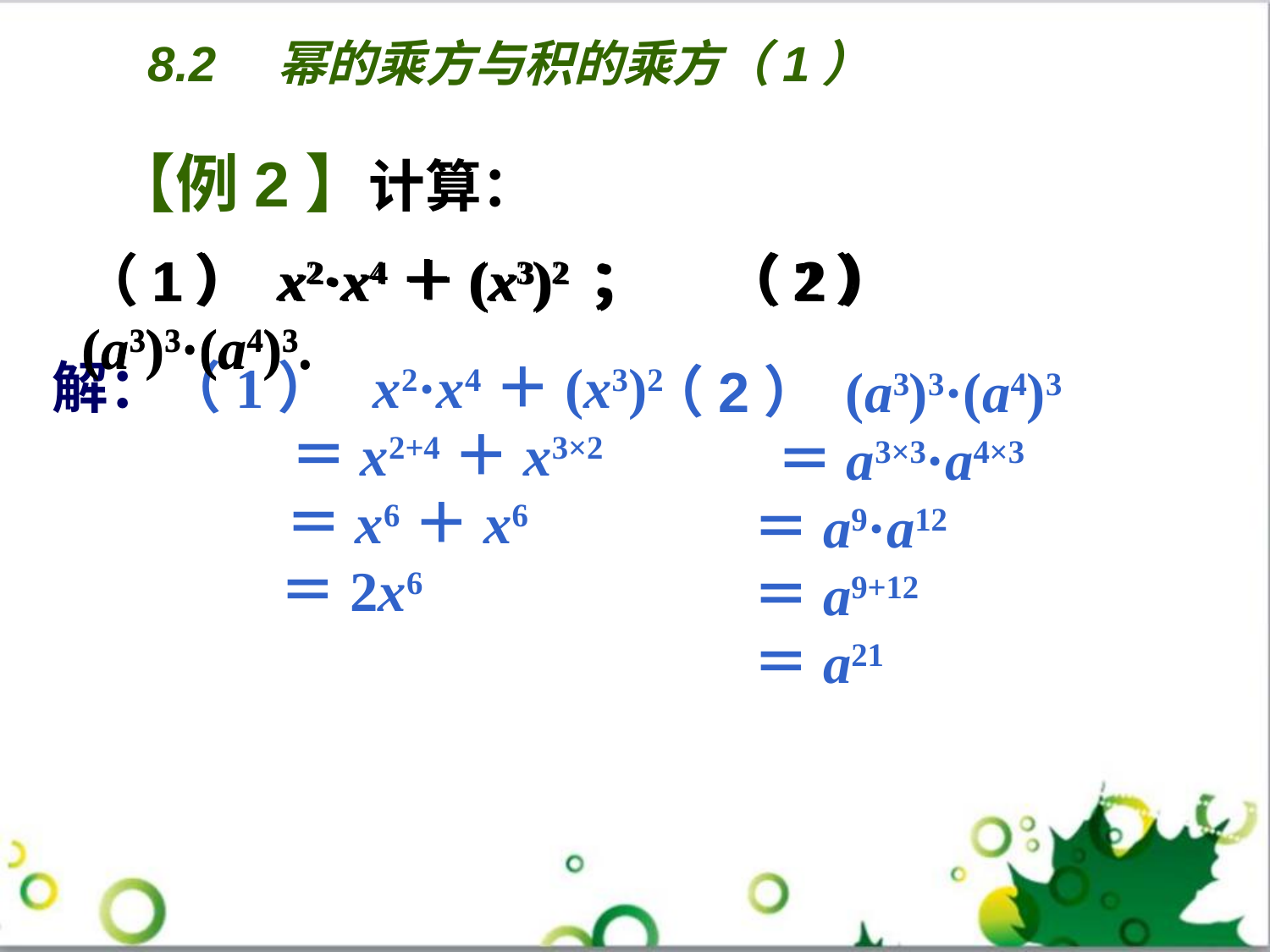

8.2　幂的乘方与积的乘方（1）
【例2】计算：
（1） x2·x4＋(x3)2 ；      （2） (a3)3·(a4)3.
（1） x2·x4＋(x3)2 ；      （2） (a3)3·(a4)3.
解：（1）  x2·x4＋(x3)2
 　  ＝x2+4＋x3×2
                 ＝x6＋x6
                 ＝2x6
（2） (a3)3·(a4)3
      ＝a3×3·a4×3
           ＝a9·a12
           ＝a9+12
           ＝a21